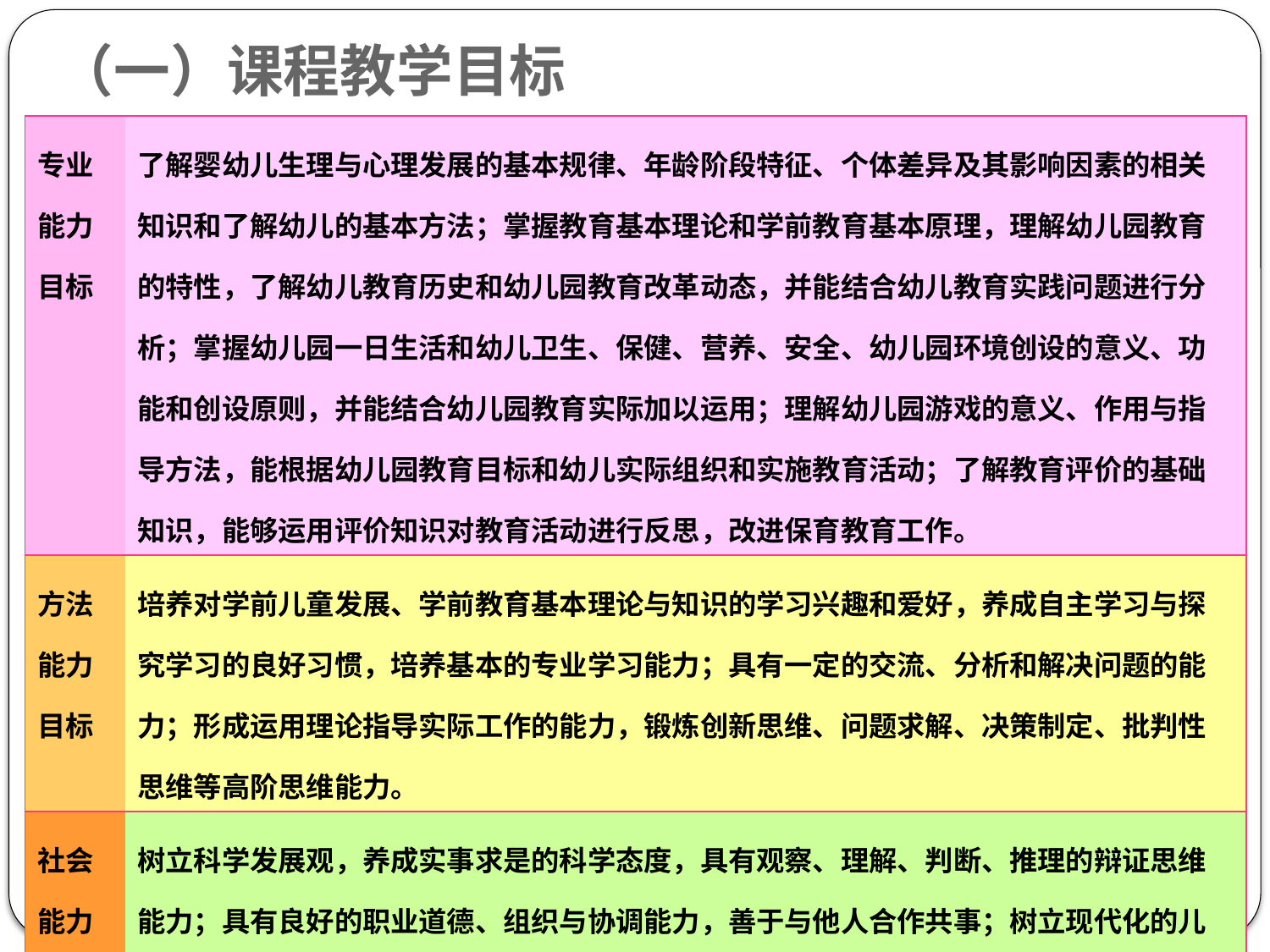

# （一）课程教学目标
| 专业能力目标 | 了解婴幼儿生理与心理发展的基本规律、年龄阶段特征、个体差异及其影响因素的相关知识和了解幼儿的基本方法；掌握教育基本理论和学前教育基本原理，理解幼儿园教育的特性，了解幼儿教育历史和幼儿园教育改革动态，并能结合幼儿教育实践问题进行分析；掌握幼儿园一日生活和幼儿卫生、保健、营养、安全、幼儿园环境创设的意义、功能和创设原则，并能结合幼儿园教育实际加以运用；理解幼儿园游戏的意义、作用与指导方法，能根据幼儿园教育目标和幼儿实际组织和实施教育活动；了解教育评价的基础知识，能够运用评价知识对教育活动进行反思，改进保育教育工作。 |
| --- | --- |
| 方法能力目标 | 培养对学前儿童发展、学前教育基本理论与知识的学习兴趣和爱好，养成自主学习与探究学习的良好习惯，培养基本的专业学习能力；具有一定的交流、分析和解决问题的能力；形成运用理论指导实际工作的能力，锻炼创新思维、问题求解、决策制定、批判性思维等高阶思维能力。 |
| 社会能力目标 | 树立科学发展观，养成实事求是的科学态度，具有观察、理解、判断、推理的辩证思维能力；具有良好的职业道德、组织与协调能力，善于与他人合作共事；树立现代化的儿童观、教师观及教育观，培养热爱儿童、热爱学前教育工作的情感及投身学前教育事业的职业品质。 |